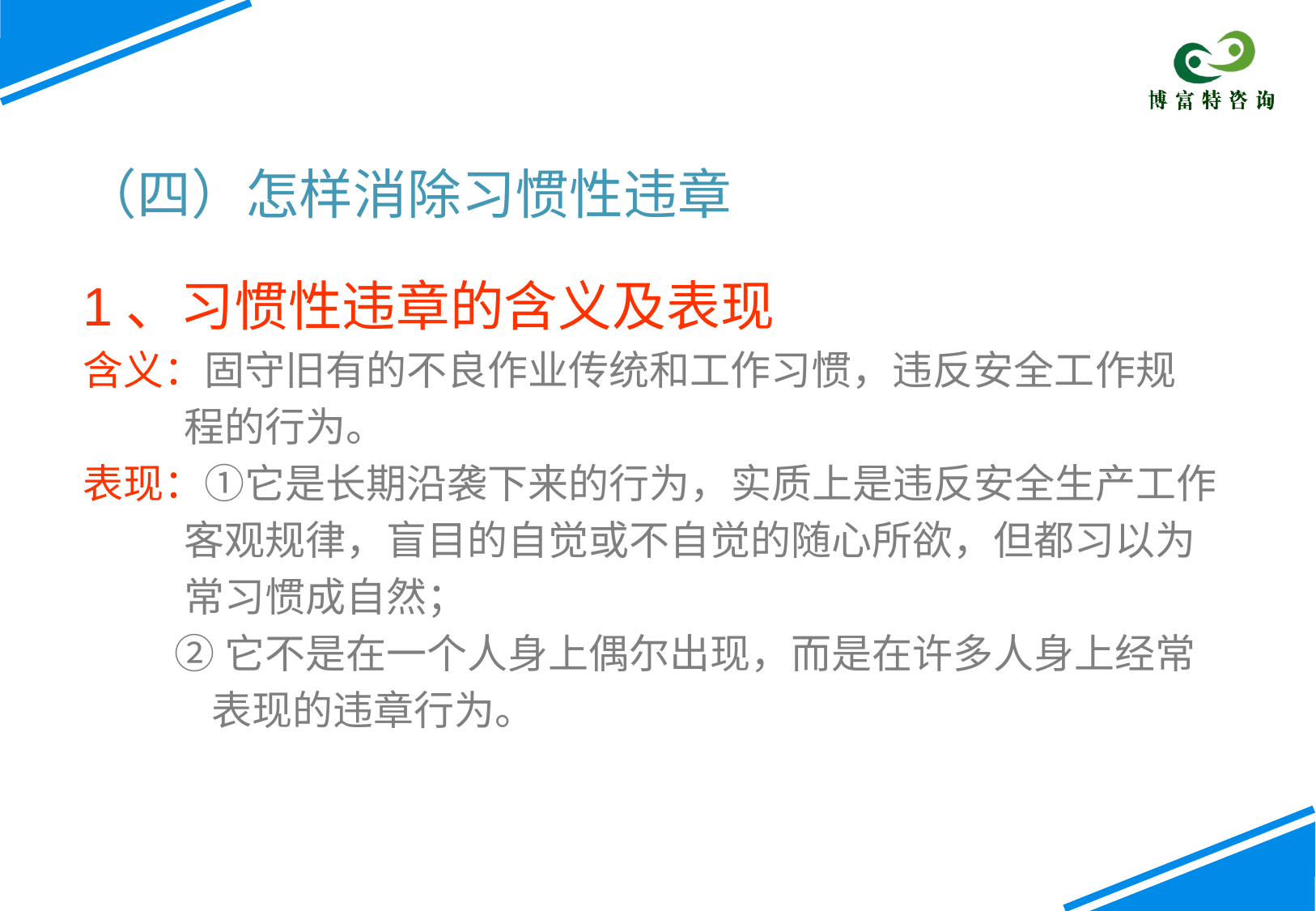

（四）怎样消除习惯性违章
1、习惯性违章的含义及表现
含义：固守旧有的不良作业传统和工作习惯，违反安全工作规
          程的行为。
表现：①它是长期沿袭下来的行为，实质上是违反安全生产工作
          客观规律，盲目的自觉或不自觉的随心所欲，但都习以为
          常习惯成自然；
          ②它不是在一个人身上偶尔出现，而是在许多人身上经常
             表现的违章行为。